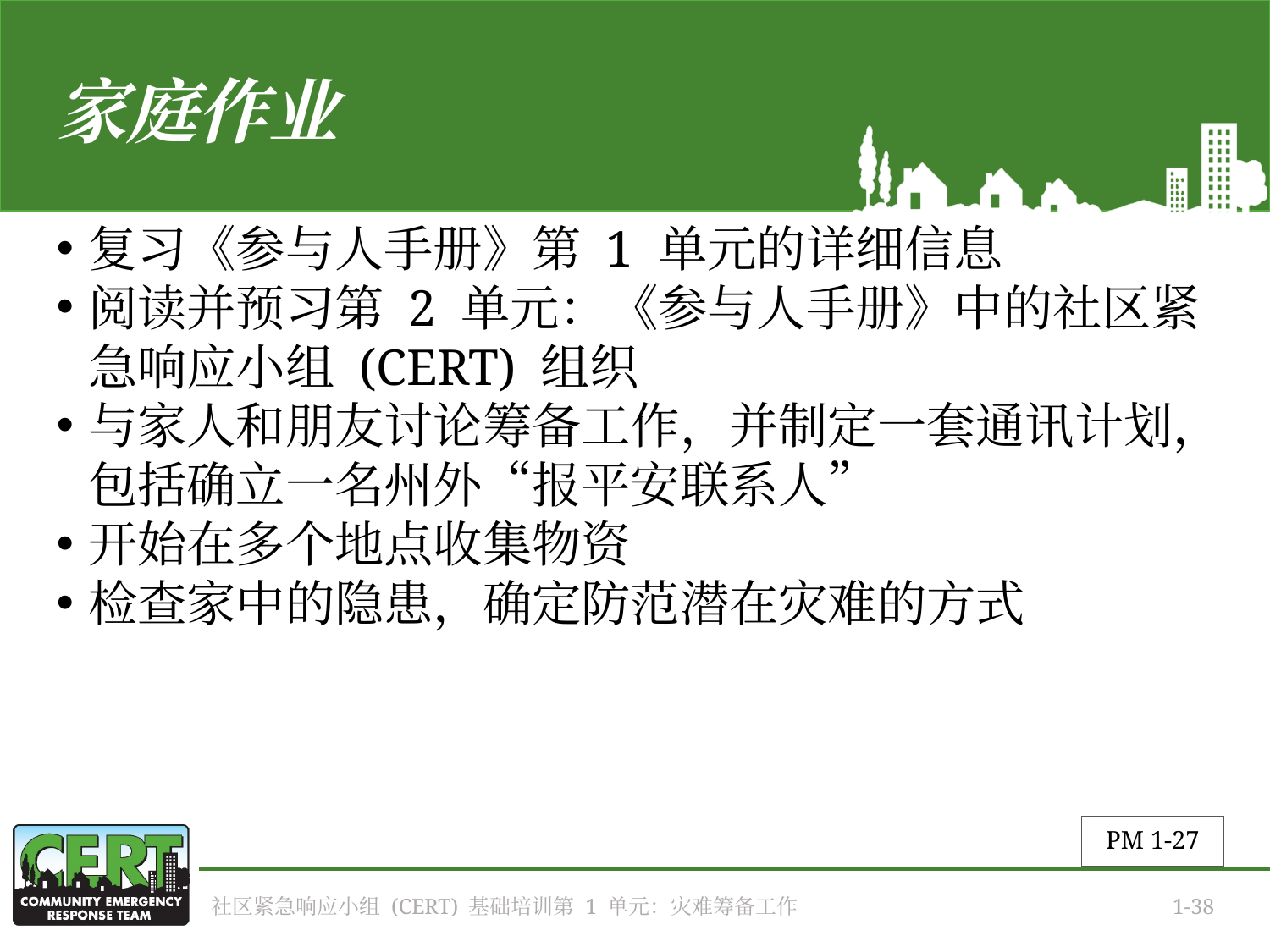

# 家庭作业
复习《参与人手册》第 1 单元的详细信息
阅读并预习第 2 单元：《参与人手册》中的社区紧急响应小组 (CERT) 组织
与家人和朋友讨论筹备工作，并制定一套通讯计划，包括确立一名州外“报平安联系人”
开始在多个地点收集物资
检查家中的隐患，确定防范潜在灾难的方式
PM 1-27
社区紧急响应小组 (CERT) 基础培训第 1 单元：灾难筹备工作
1-38